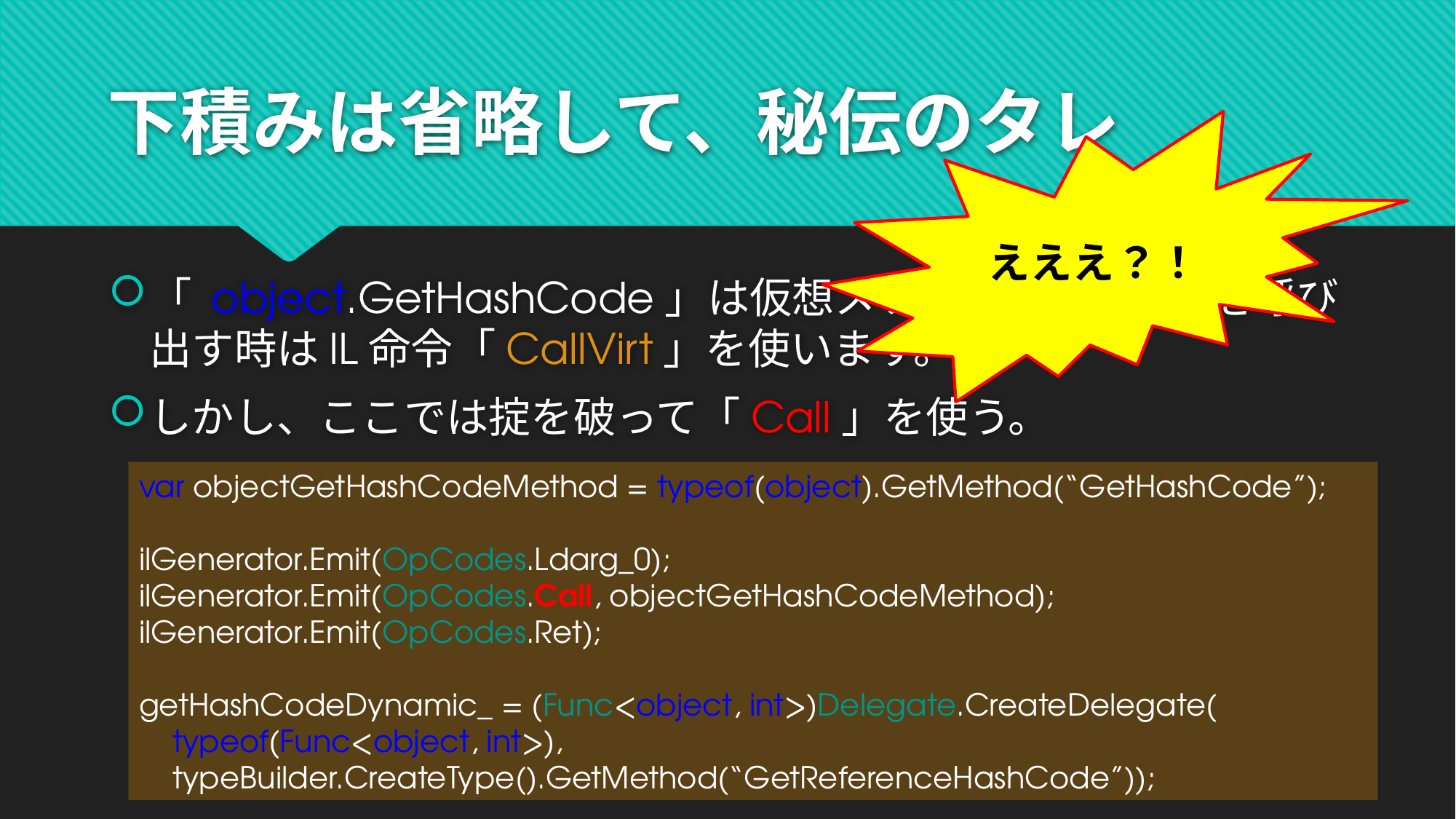

# 下積みは省略して、秘伝のタレ
えええ？！
「 object.GetHashCode」は仮想メソッドです。これを呼び出す時はIL命令「CallVirt」を使います。
しかし、ここでは掟を破って「Call」を使う。
var objectGetHashCodeMethod = typeof(object).GetMethod(“GetHashCode”);

ilGenerator.Emit(OpCodes.Ldarg_0);
ilGenerator.Emit(OpCodes.Call, objectGetHashCodeMethod);
ilGenerator.Emit(OpCodes.Ret);

getHashCodeDynamic_ = (Func<object, int>)Delegate.CreateDelegate(
    typeof(Func<object, int>),
    typeBuilder.CreateType().GetMethod(“GetReferenceHashCode”));